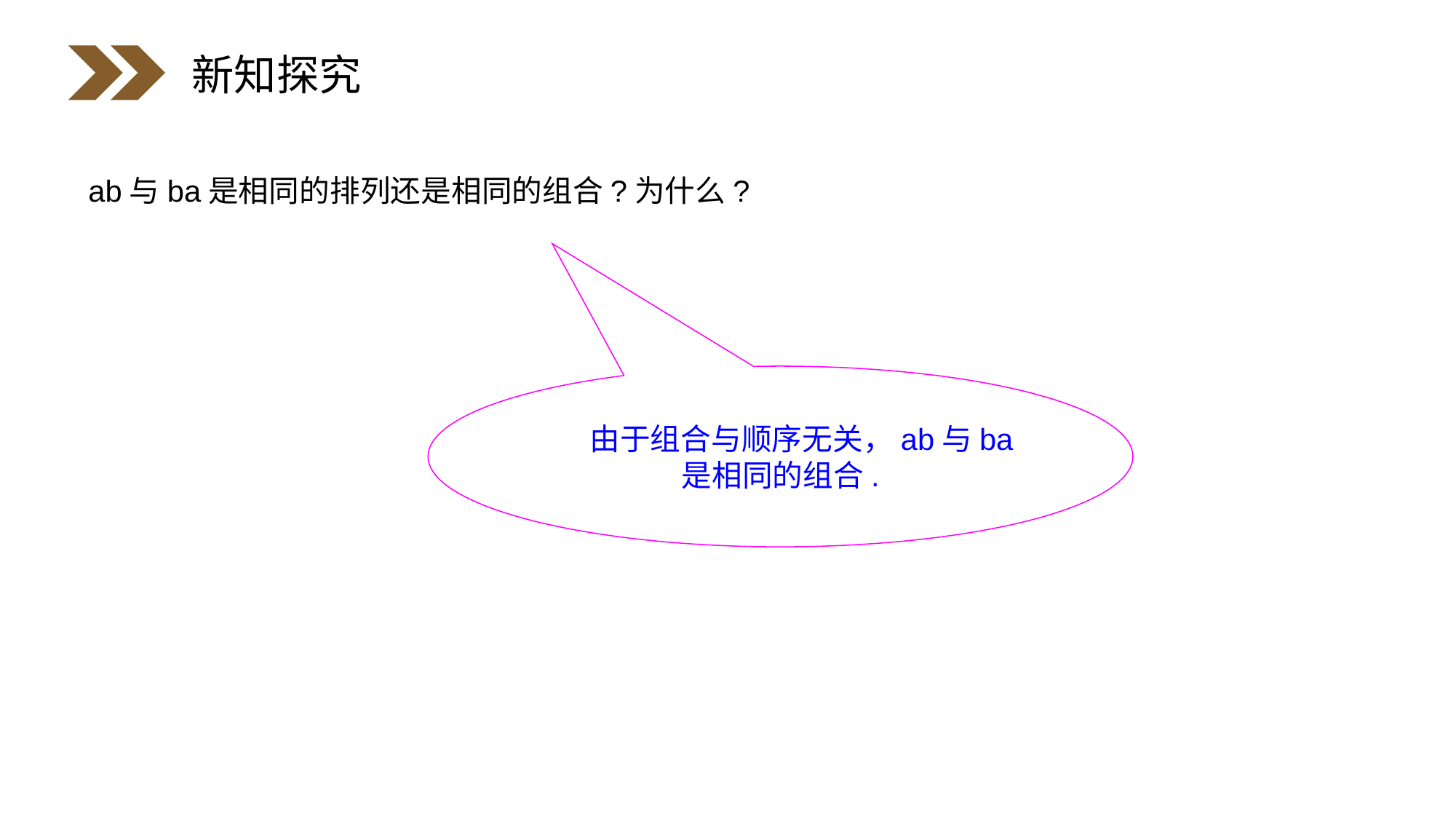

新知探究
       ab与ba是相同的排列还是相同的组合?为什么?
      由于组合与顺序无关，ab与ba是相同的组合.